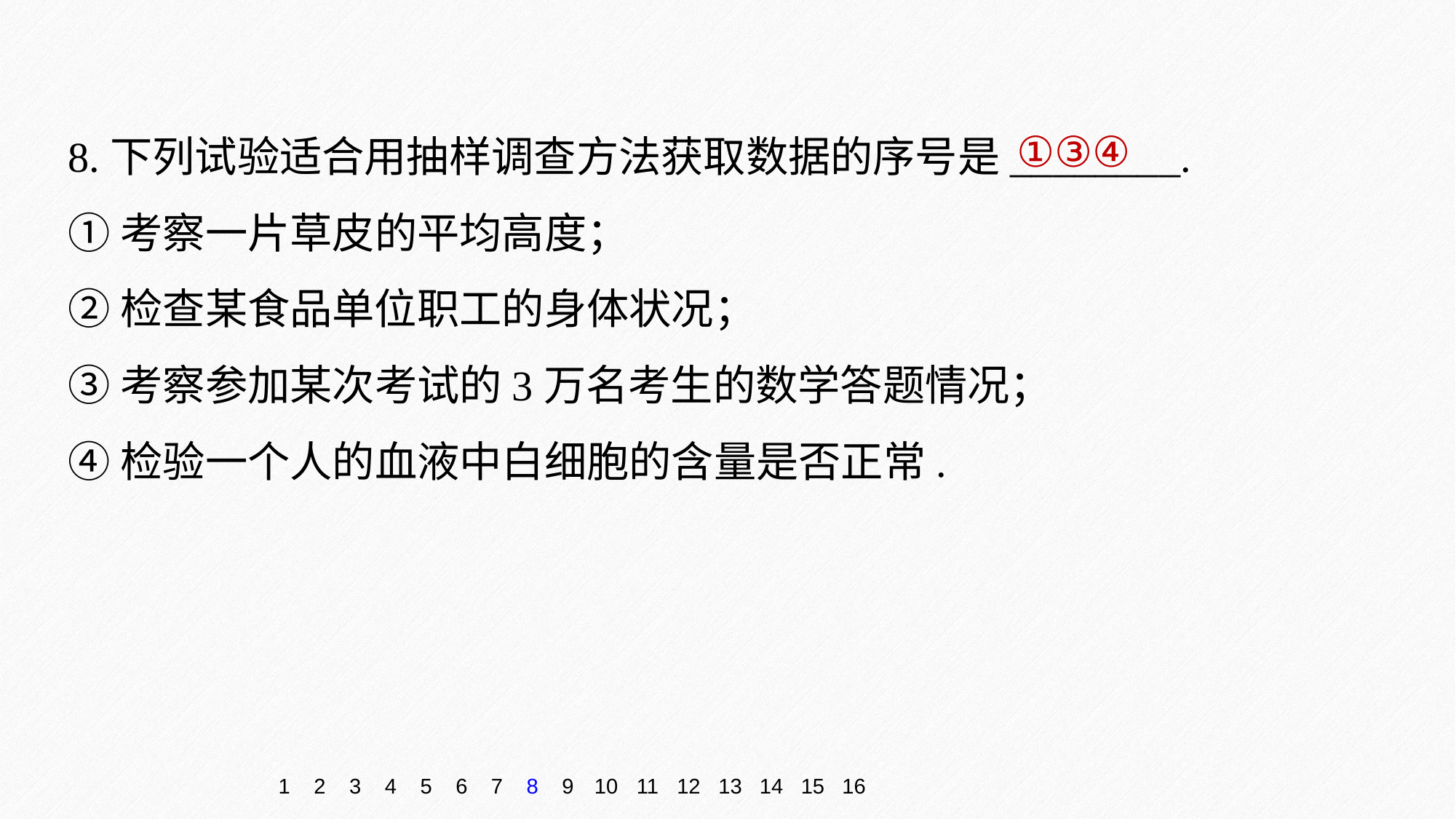

①③④
8.下列试验适合用抽样调查方法获取数据的序号是________.
①考察一片草皮的平均高度；
②检查某食品单位职工的身体状况；
③考察参加某次考试的3万名考生的数学答题情况；
④检验一个人的血液中白细胞的含量是否正常.
1
2
3
4
5
6
7
8
9
10
11
12
13
14
15
16